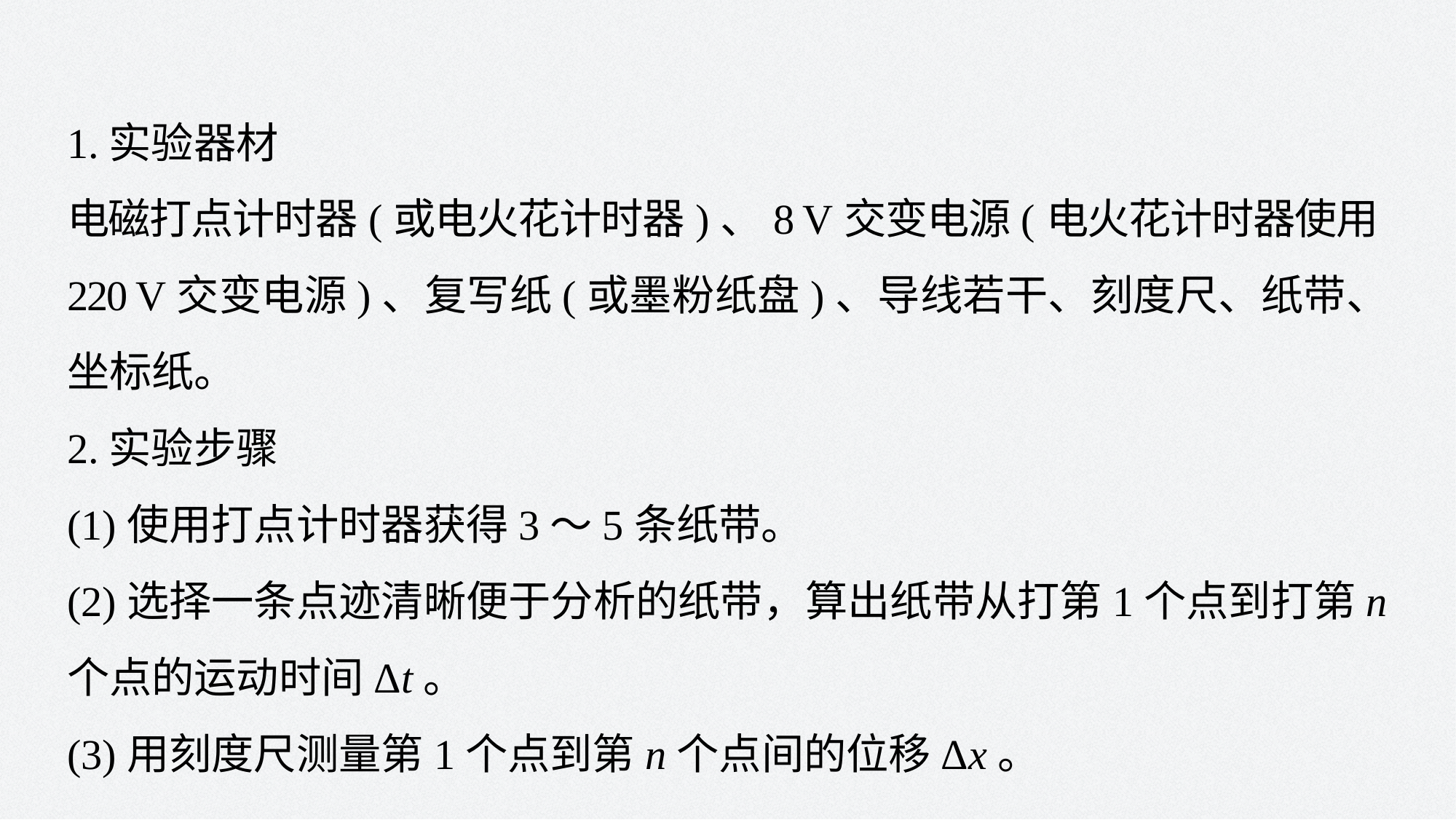

1.实验器材
电磁打点计时器(或电火花计时器)、8 V交变电源(电火花计时器使用220 V交变电源)、复写纸(或墨粉纸盘)、导线若干、刻度尺、纸带、坐标纸。
2.实验步骤
(1)使用打点计时器获得3～5条纸带。
(2)选择一条点迹清晰便于分析的纸带，算出纸带从打第1个点到打第n个点的运动时间Δt。
(3)用刻度尺测量第1个点到第n个点间的位移Δx。